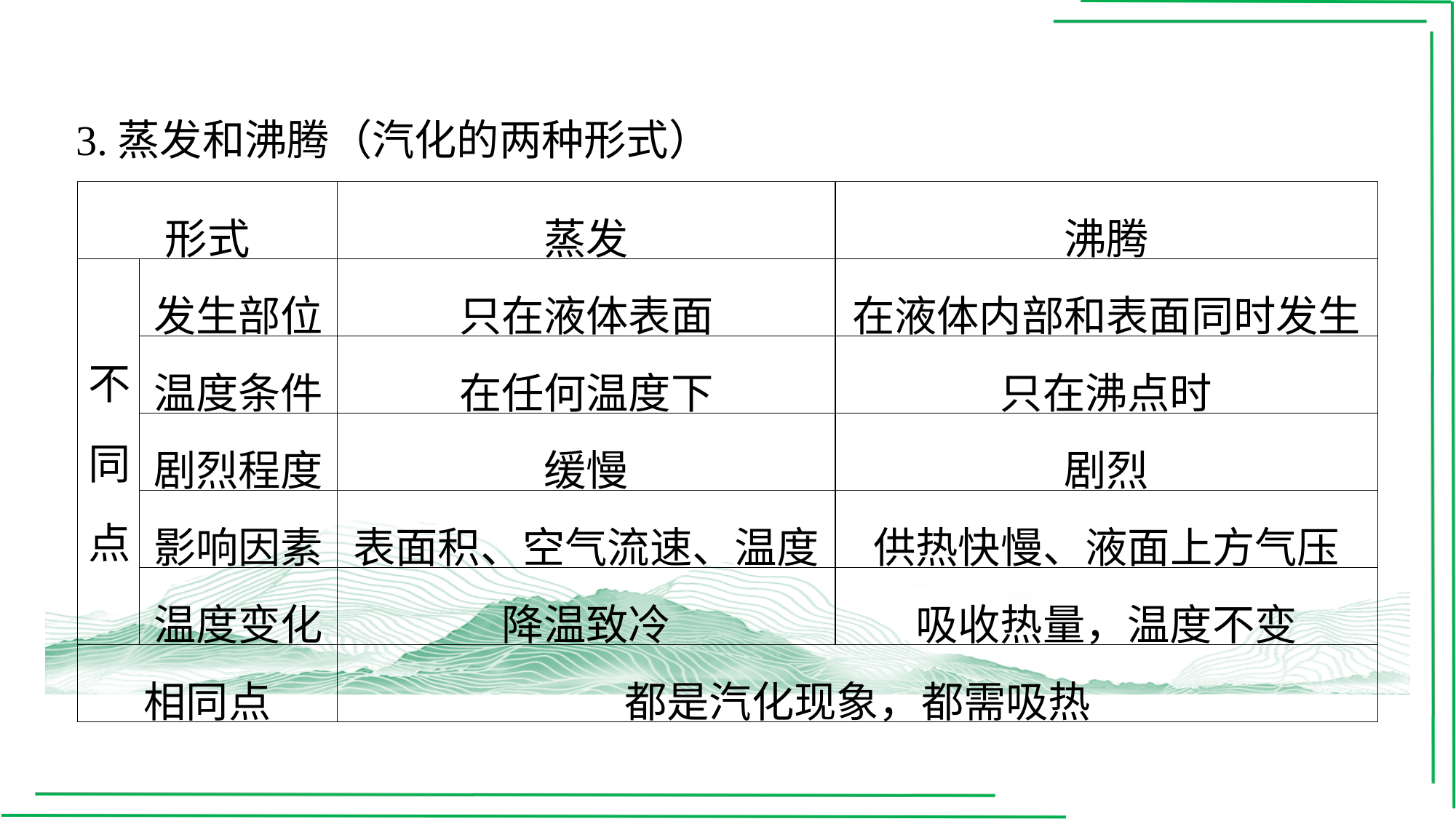

3.蒸发和沸腾（汽化的两种形式）
| 形式 |  | 蒸发 | 沸腾 |
| --- | --- | --- | --- |
| 不 同 点 | 发生部位 | 只在液体表面 | 在液体内部和表面同时发生 |
|  | 温度条件 | 在任何温度下 | 只在沸点时 |
|  | 剧烈程度 | 缓慢 | 剧烈 |
|  | 影响因素 | 表面积、空气流速、温度 | 供热快慢、液面上方气压 |
|  | 温度变化 | 降温致冷 | 吸收热量，温度不变 |
| 相同点 |  | 都是汽化现象，都需吸热 |  |